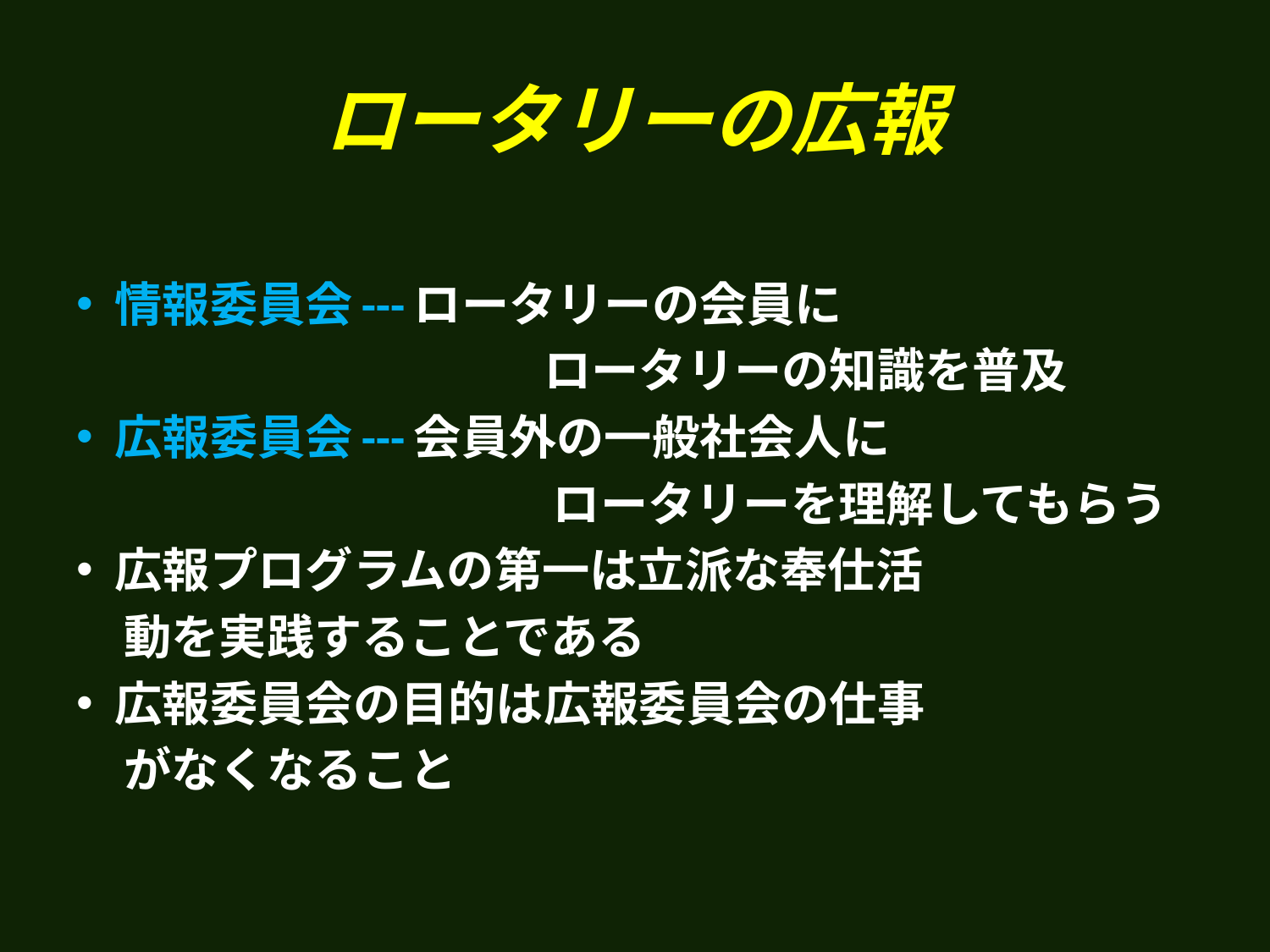

# ロータリーの広報
情報委員会---ロータリーの会員に
	　　　　　　　　　ロータリーの知識を普及
広報委員会---会員外の一般社会人に
　　　　　　　　　　ロータリーを理解してもらう
広報プログラムの第一は立派な奉仕活
　動を実践することである
広報委員会の目的は広報委員会の仕事
　がなくなること